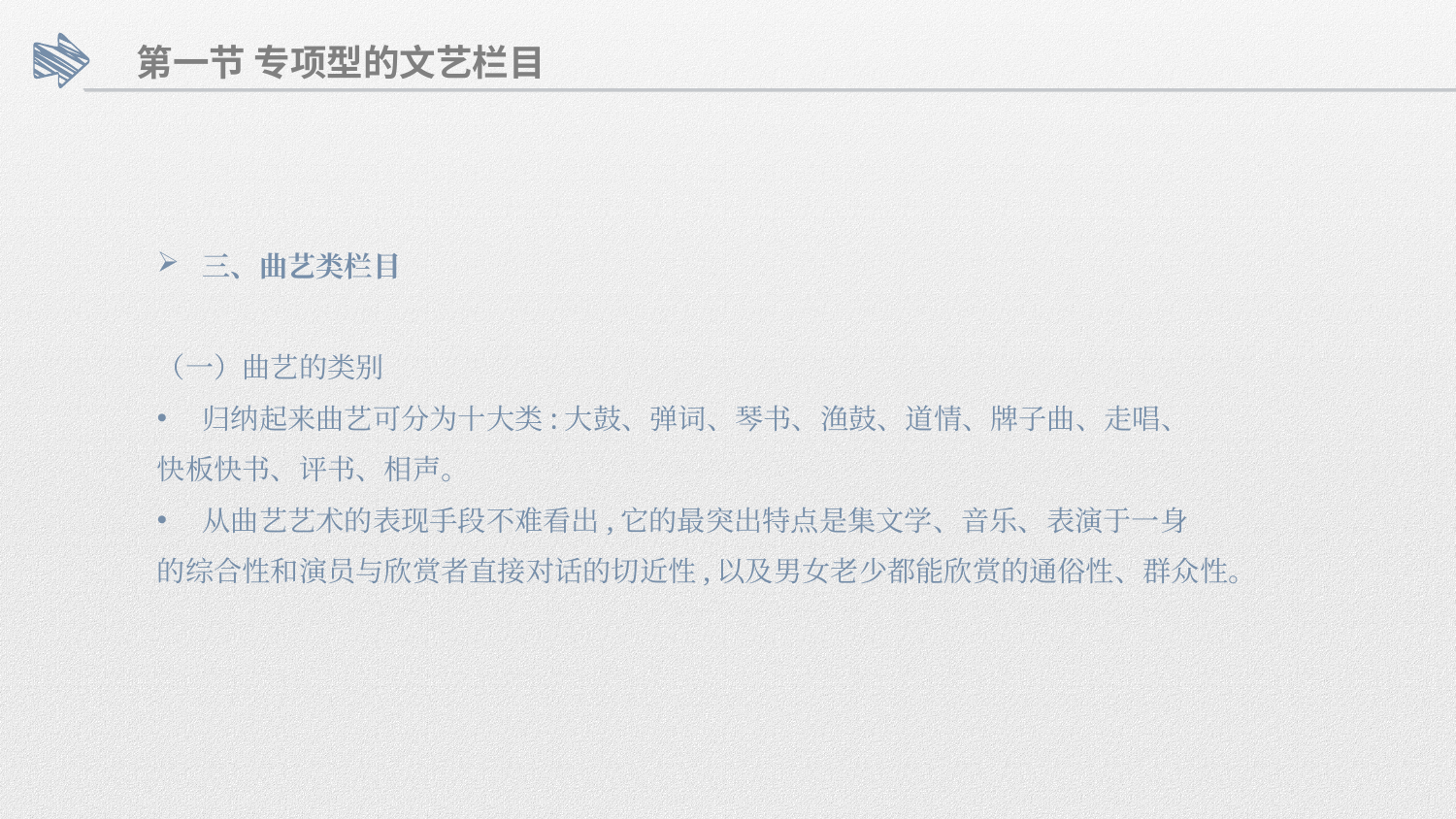

第一节 专项型的文艺栏目
三、曲艺类栏目

（一）曲艺的类别
归纳起来曲艺可分为十大类:大鼓、弹词、琴书、渔鼓、道情、牌子曲、走唱、
快板快书、评书、相声。
从曲艺艺术的表现手段不难看出,它的最突出特点是集文学、音乐、表演于一身
的综合性和演员与欣赏者直接对话的切近性,以及男女老少都能欣赏的通俗性、群众性。